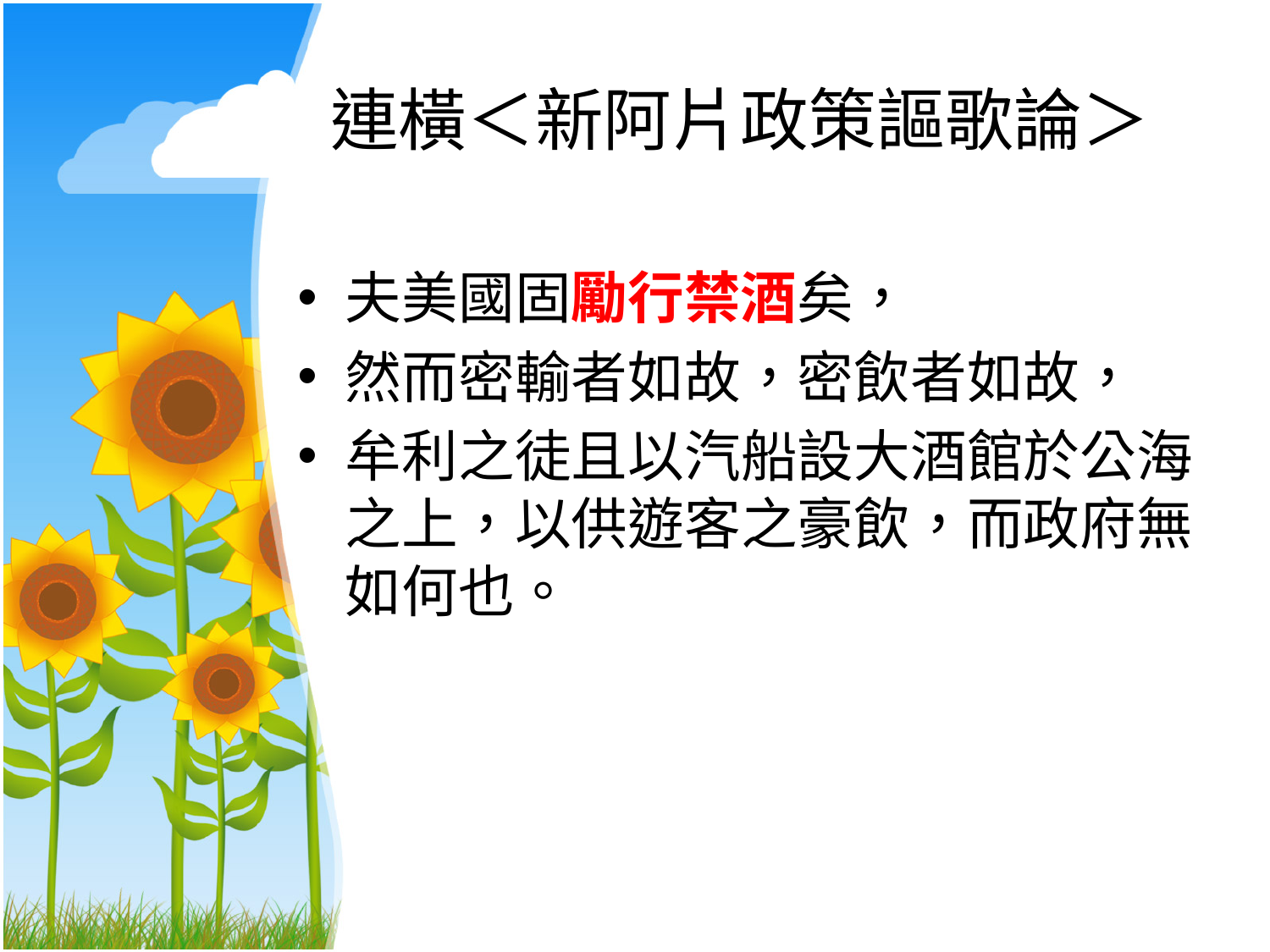

# 連橫＜新阿片政策謳歌論＞
夫美國固勵行禁酒矣，
然而密輸者如故，密飲者如故，
牟利之徒且以汽船設大酒館於公海之上，以供遊客之豪飲，而政府無如何也。